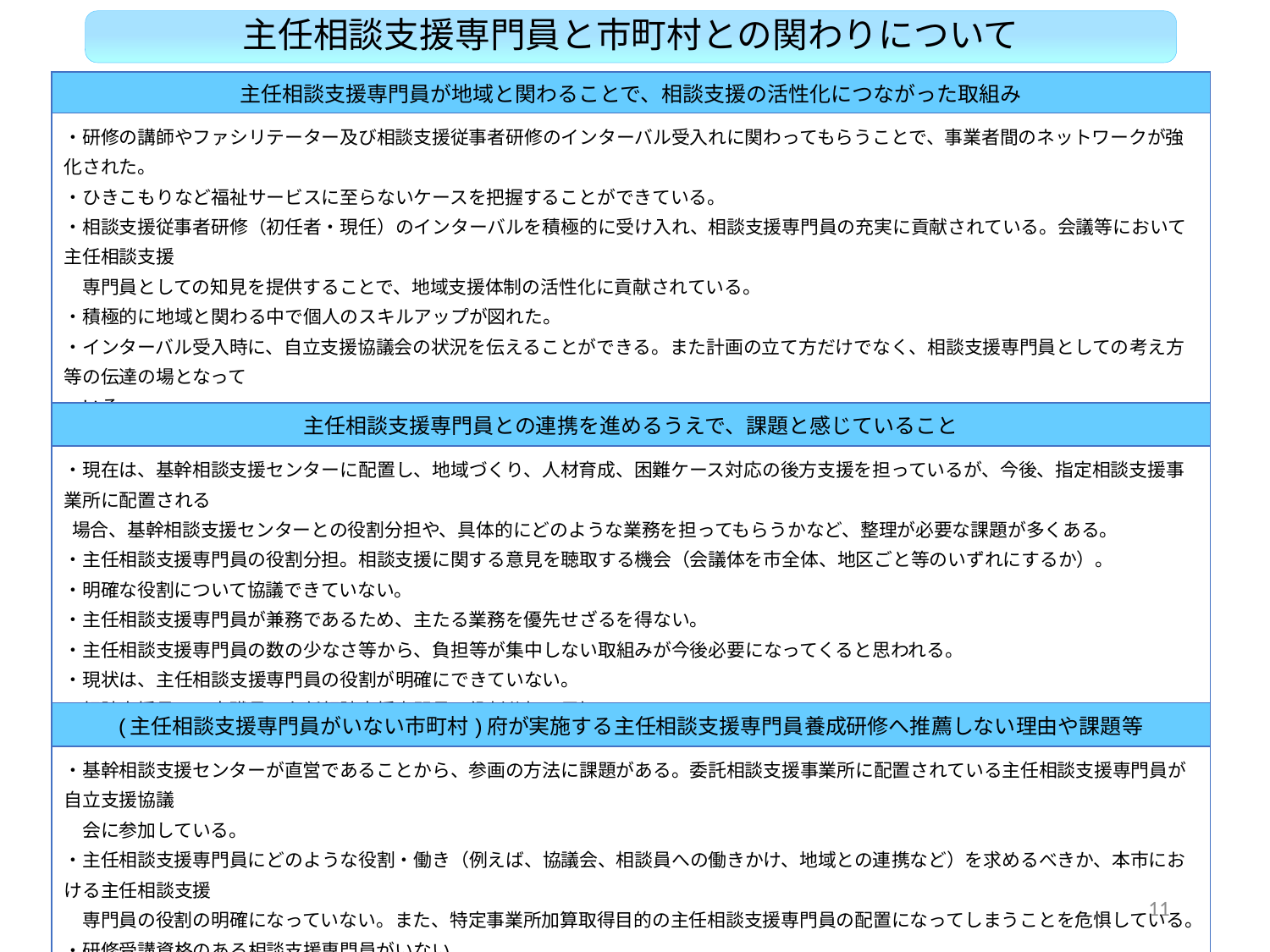

主任相談支援専門員と市町村との関わりについて
| 主任相談支援専門員が地域と関わることで、相談支援の活性化につながった取組み |
| --- |
| ・研修の講師やファシリテーター及び相談支援従事者研修のインターバル受入れに関わってもらうことで、事業者間のネットワークが強化された。 ・ひきこもりなど福祉サービスに至らないケースを把握することができている。 ・相談支援従事者研修（初任者・現任）のインターバルを積極的に受け入れ、相談支援専門員の充実に貢献されている。会議等において主任相談支援 　専門員としての知見を提供することで、地域支援体制の活性化に貢献されている。 ・積極的に地域と関わる中で個人のスキルアップが図れた。 ・インターバル受入時に、自立支援協議会の状況を伝えることができる。また計画の立て方だけでなく、相談支援専門員としての考え方等の伝達の場となって 　いる。 ・主任相談支援専門員が他の事業所の支援員に対して指導する機会が増え、市内事業所の質の向上が図られた。 ・ひきこもり支援のネットワークや自立支援協議会の部会に参加することで、相談支援の役割が他の関係機関に周知され、連携しやすくなっている。 |
| 主任相談支援専門員との連携を進めるうえで、課題と感じていること |
| --- |
| ・現在は、基幹相談支援センターに配置し、地域づくり、人材育成、困難ケース対応の後方支援を担っているが、今後、指定相談支援事業所に配置される 場合、基幹相談支援センターとの役割分担や、具体的にどのような業務を担ってもらうかなど、整理が必要な課題が多くある。 ・主任相談支援専門員の役割分担。相談支援に関する意見を聴取する機会（会議体を市全体、地区ごと等のいずれにするか）。 ・明確な役割について協議できていない。 ・主任相談支援専門員が兼務であるため、主たる業務を優先せざるを得ない。 ・主任相談支援専門員の数の少なさ等から、負担等が集中しない取組みが今後必要になってくると思われる。 ・現状は、主任相談支援専門員の役割が明確にできていない。 ・相談支援員への市職員と主任相談支援専門員の役割分担の周知。 |
| (主任相談支援専門員がいない市町村)府が実施する主任相談支援専門員養成研修へ推薦しない理由や課題等 |
| --- |
| ・基幹相談支援センターが直営であることから、参画の方法に課題がある。委託相談支援事業所に配置されている主任相談支援専門員が自立支援協議 　会に参加している。 ・主任相談支援専門員にどのような役割・働き（例えば、協議会、相談員への働きかけ、地域との連携など）を求めるべきか、本市における主任相談支援　 　専門員の役割の明確になっていない。また、特定事業所加算取得目的の主任相談支援専門員の配置になってしまうことを危惧している。 ・研修受講資格のある相談支援専門員がいない。 ・希望者がいない（研修時間の長さ、研修受講後に期待される働きを果たせるか不安などの理由）。 |
11